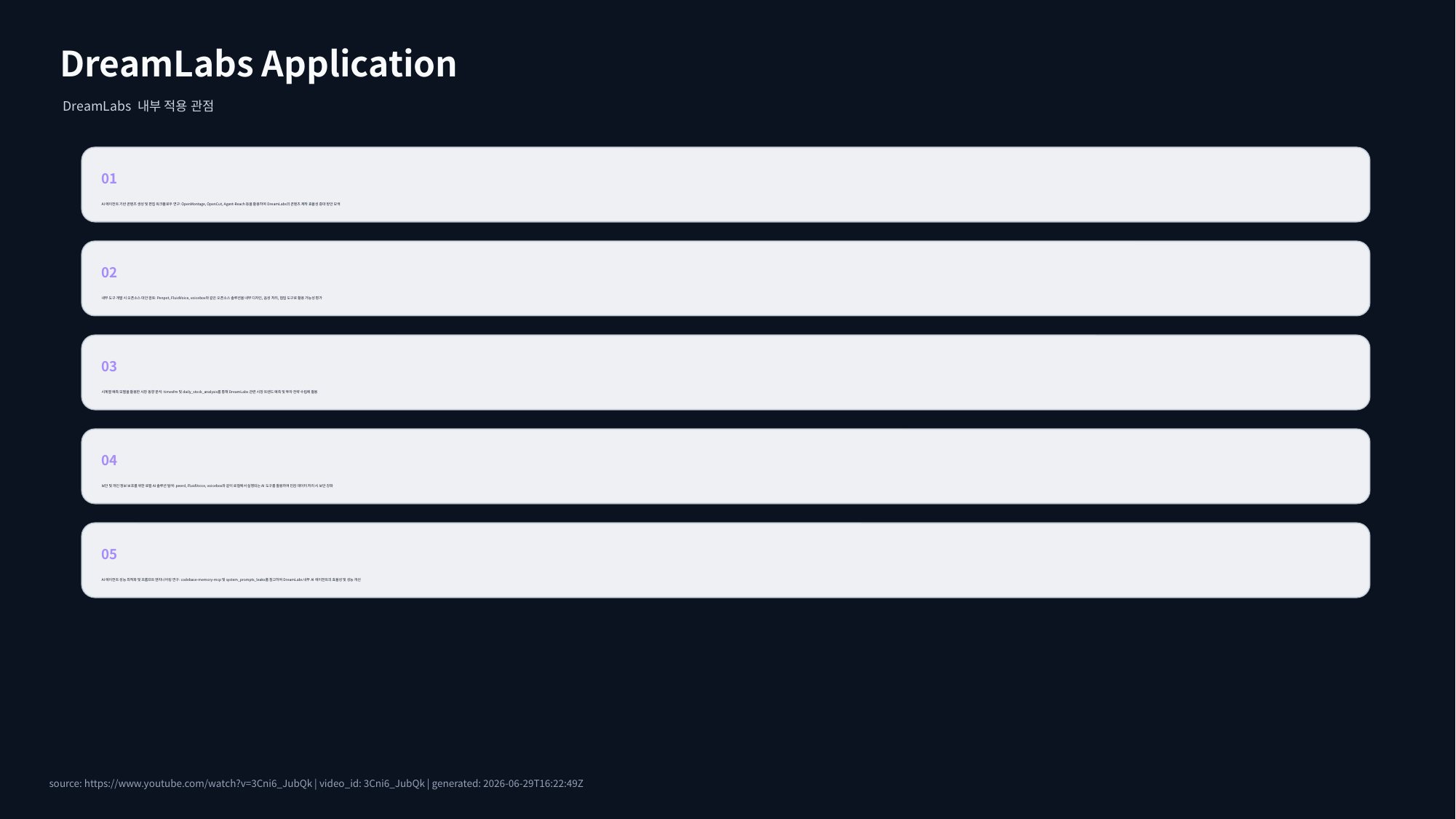

DreamLabs Application
DreamLabs 내부 적용 관점

01
AI 에이전트 기반 콘텐츠 생성 및 편집 워크플로우 연구: OpenMontage, OpenCut, Agent-Reach 등을 활용하여 DreamLabs의 콘텐츠 제작 효율성 증대 방안 모색

02
내부 도구 개발 시 오픈소스 대안 검토: Penpot, FluidVoice, voicebox와 같은 오픈소스 솔루션을 내부 디자인, 음성 처리, 협업 도구로 활용 가능성 평가

03
시계열 예측 모델을 활용한 시장 동향 분석: timesfm 및 daily_stock_analysis를 통해 DreamLabs 관련 시장 트렌드 예측 및 투자 전략 수립에 활용

04
보안 및 개인 정보 보호를 위한 로컬 AI 솔루션 탐색: peerd, FluidVoice, voicebox와 같이 로컬에서 실행되는 AI 도구를 활용하여 민감 데이터 처리 시 보안 강화

05
AI 에이전트 성능 최적화 및 프롬프트 엔지니어링 연구: codebase-memory-mcp 및 system_prompts_leaks를 참고하여 DreamLabs 내부 AI 에이전트의 효율성 및 성능 개선
source: https://www.youtube.com/watch?v=3Cni6_JubQk | video_id: 3Cni6_JubQk | generated: 2026-06-29T16:22:49Z